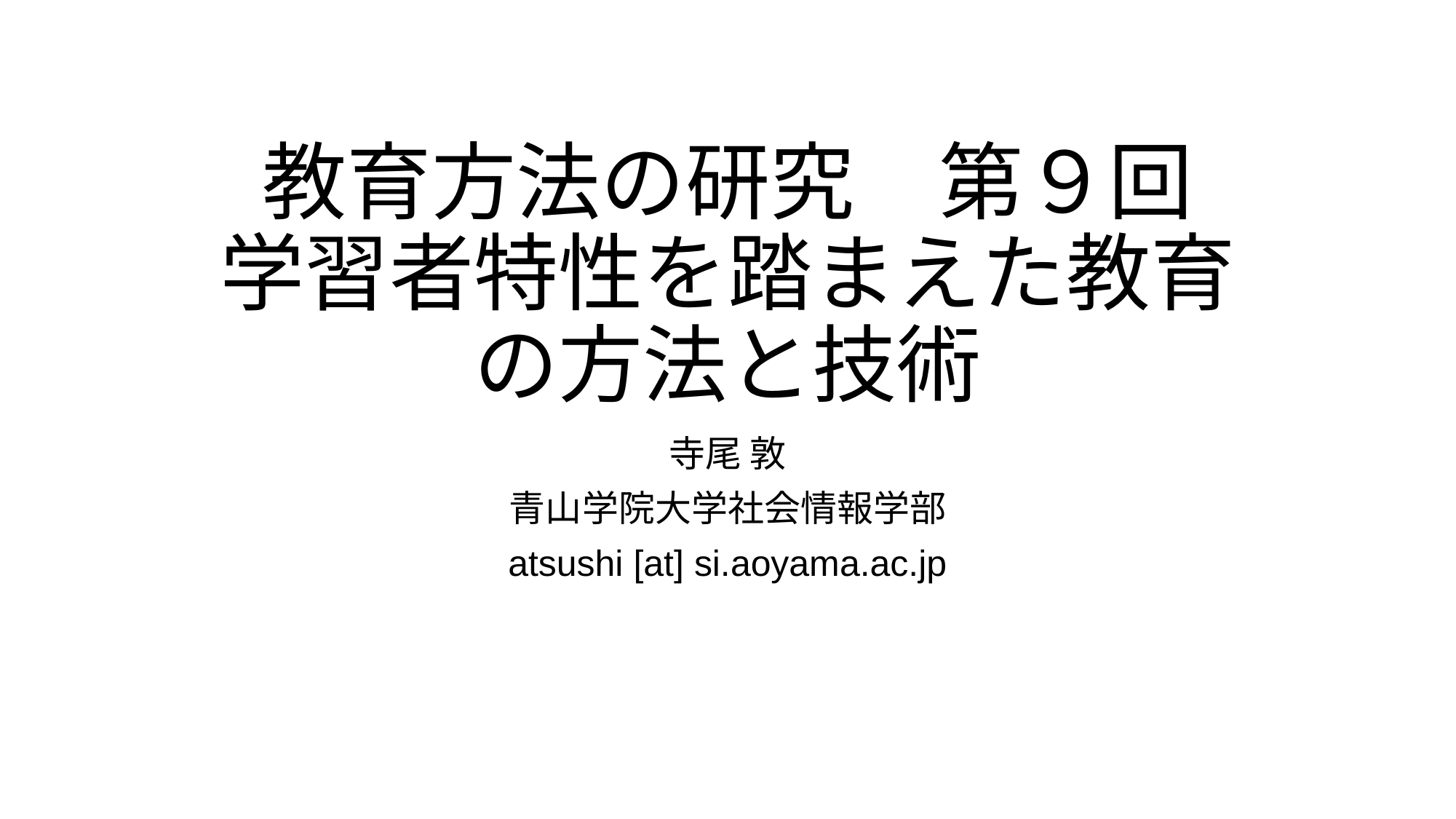

# 教育方法の研究　第９回 学習者特性を踏まえた教育の方法と技術
寺尾 敦
青山学院大学社会情報学部
atsushi [at] si.aoyama.ac.jp